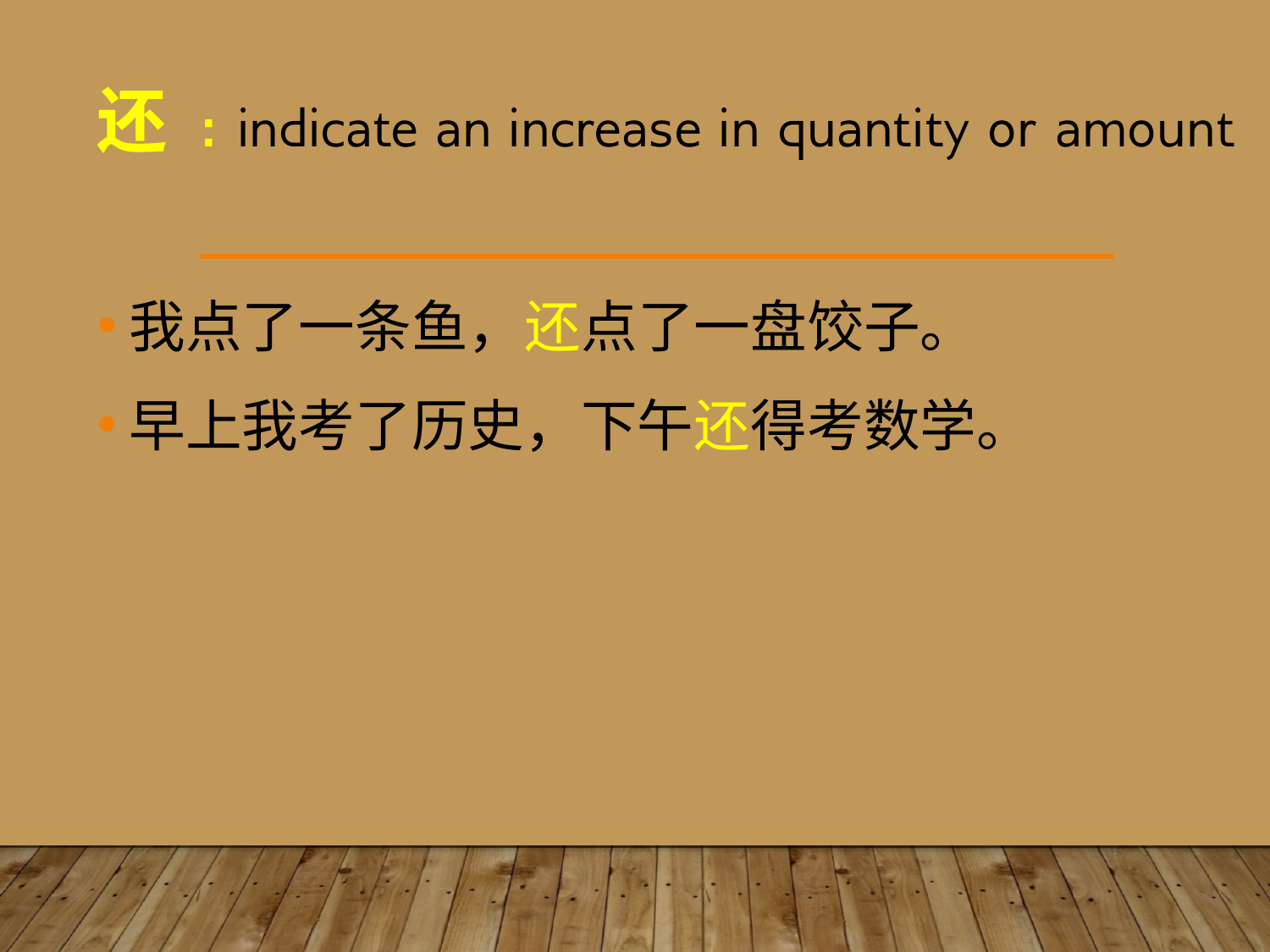

还 : indicate an increase in quantity or amount

我点了一条鱼，还点了一盘饺子。
早上我考了历史，下午还得考数学。